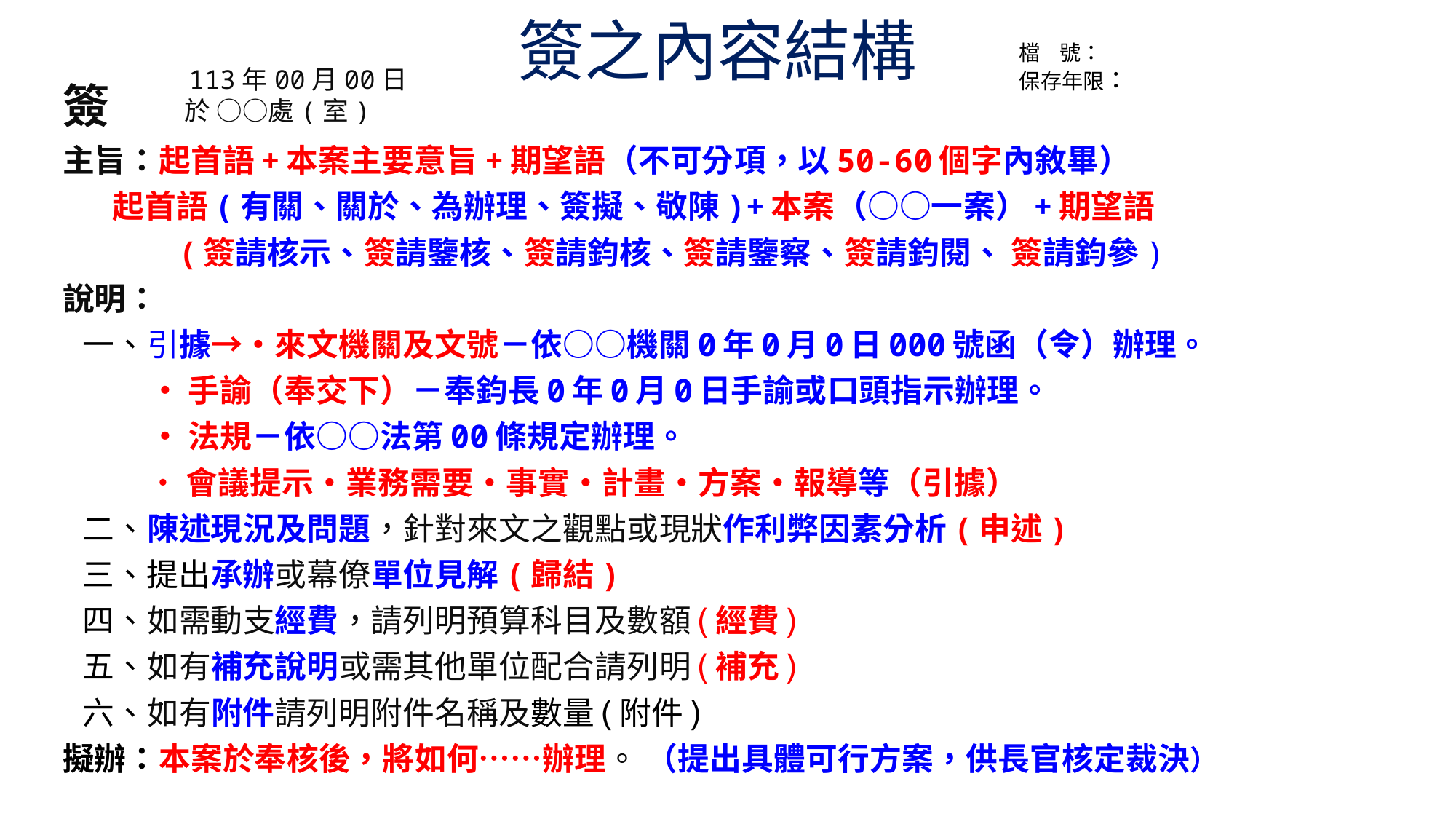

# 簽之內容結構
檔    號：
保存年限：
 113年00月00日
 於 ○○處(室)
簽
主旨：起首語+本案主要意旨+期望語（不可分項，以50-60個字內敘畢）
      起首語(有關、關於、為辦理、簽擬、敬陳)+本案（○○一案）+期望語
      (簽請核示、簽請鑒核、簽請鈞核、簽請鑒察、簽請鈞閱、 簽請鈞參)
說明：
  一、引據→‧來文機關及文號－依○○機關0年0月0日000號函（令）辦理。
            ‧手諭（奉交下）－奉鈞長0年0月0日手諭或口頭指示辦理。
            ‧法規－依○○法第00條規定辦理。
            ‧會議提示‧業務需要‧事實‧計畫‧方案‧報導等（引據）
  二、陳述現況及問題，針對來文之觀點或現狀作利弊因素分析(申述)
  三、提出承辦或幕僚單位見解(歸結)
  四、如需動支經費，請列明預算科目及數額(經費)
  五、如有補充說明或需其他單位配合請列明(補充)
  六、如有附件請列明附件名稱及數量(附件)
擬辦：本案於奉核後，將如何……辦理。 （提出具體可行方案，供長官核定裁決）